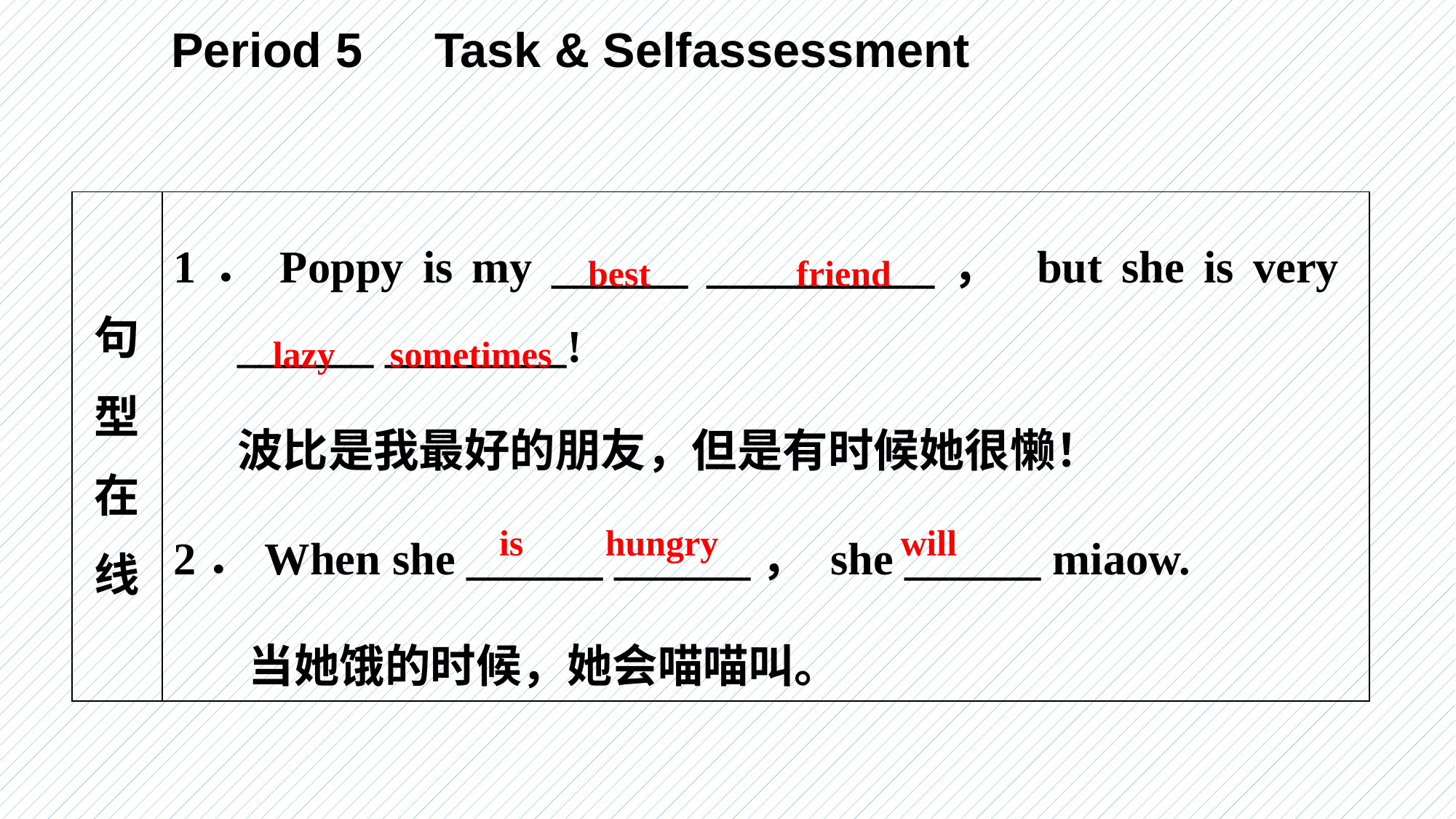

Period 5　Task & Self­assessment
| 句 型 在 线 | 1．Poppy is my \_\_\_\_\_\_ \_\_\_\_\_\_\_\_\_\_， but she is very \_\_\_\_\_\_ \_\_\_\_\_\_\_\_! 波比是我最好的朋友，但是有时候她很懒！ 2．When she \_\_\_\_\_\_ \_\_\_\_\_\_， she \_\_\_\_\_\_ miaow. 当她饿的时候，她会喵喵叫。 |
| --- | --- |
best                friend
lazy      sometimes
is         hungry                    will